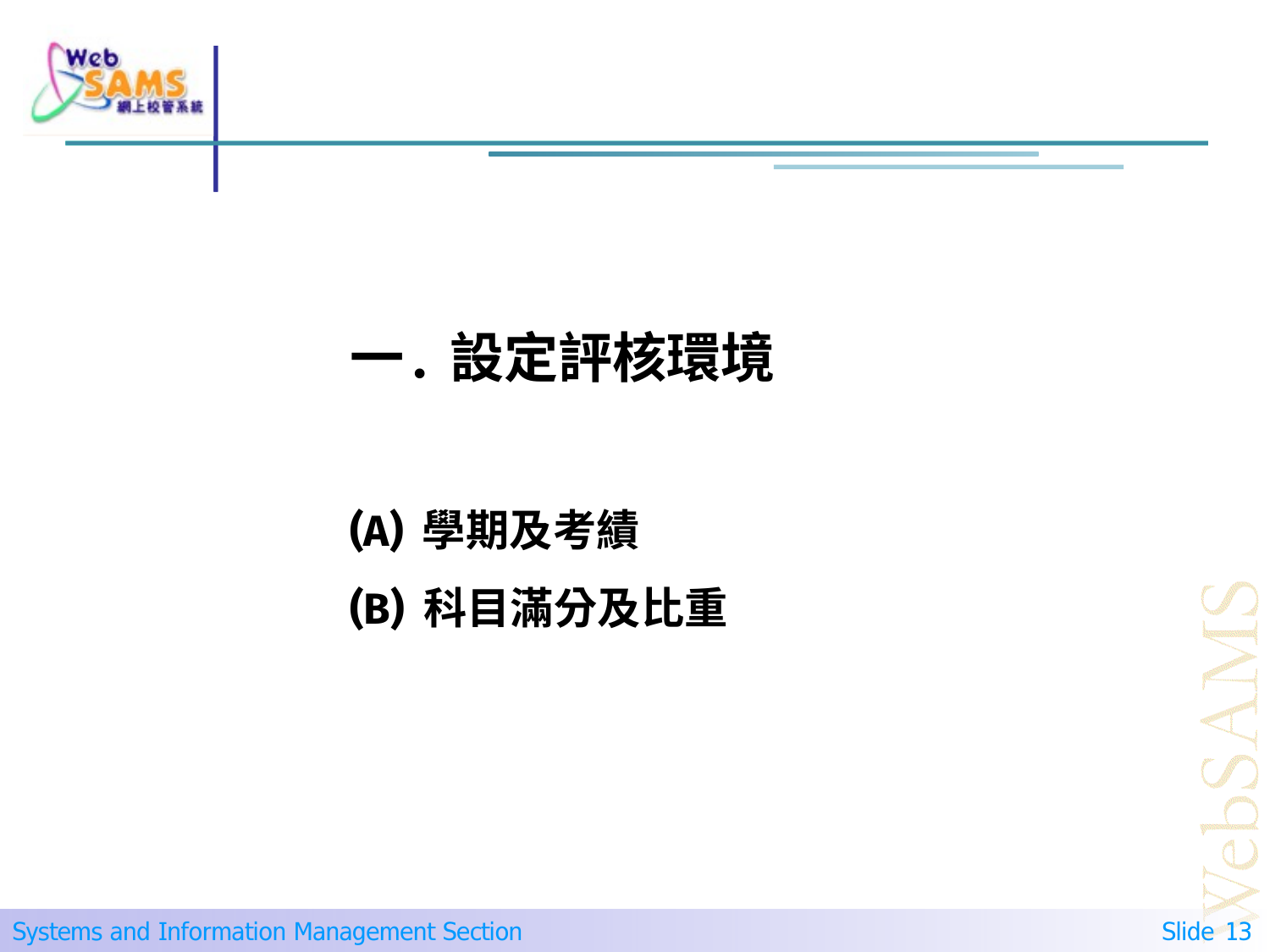

# 一. 設定評核環境 (A) 學期及考績 (B) 科目滿分及比重